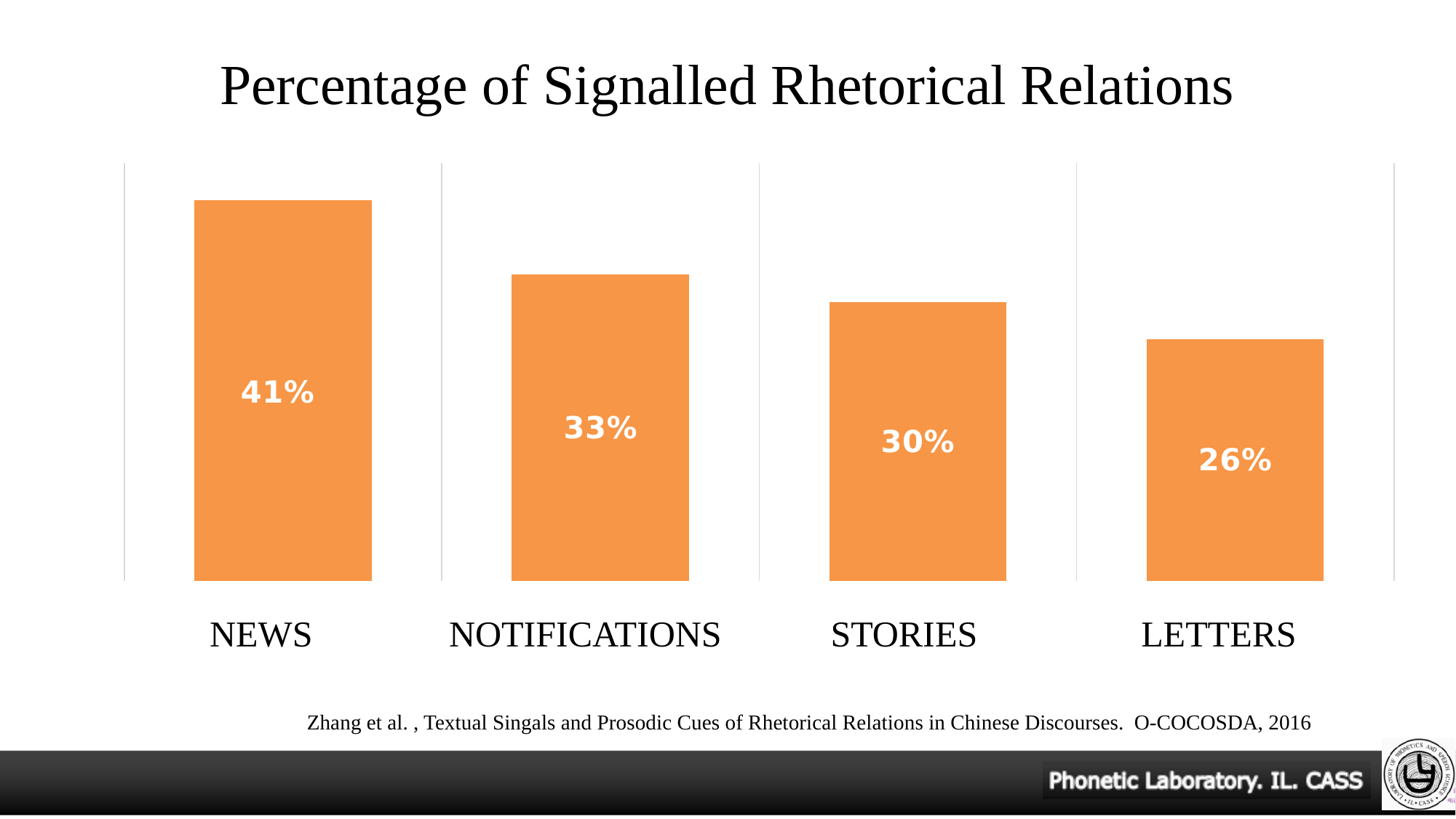

# Percentage of Signalled Rhetorical Relations

### Chart

| Category |  |
|---|---|
| 新闻 | 0.41000000000000003 |
| 通知 | 0.33000000000000007 |
| 故事 | 0.30000000000000004 |
| 信件 | 0.26 |
  NEWS               NOTIFICATIONS            STORIES                  LETTERS
Zhang et al. , Textual Singals and Prosodic Cues of Rhetorical Relations in Chinese Discourses.  O-COCOSDA, 2016